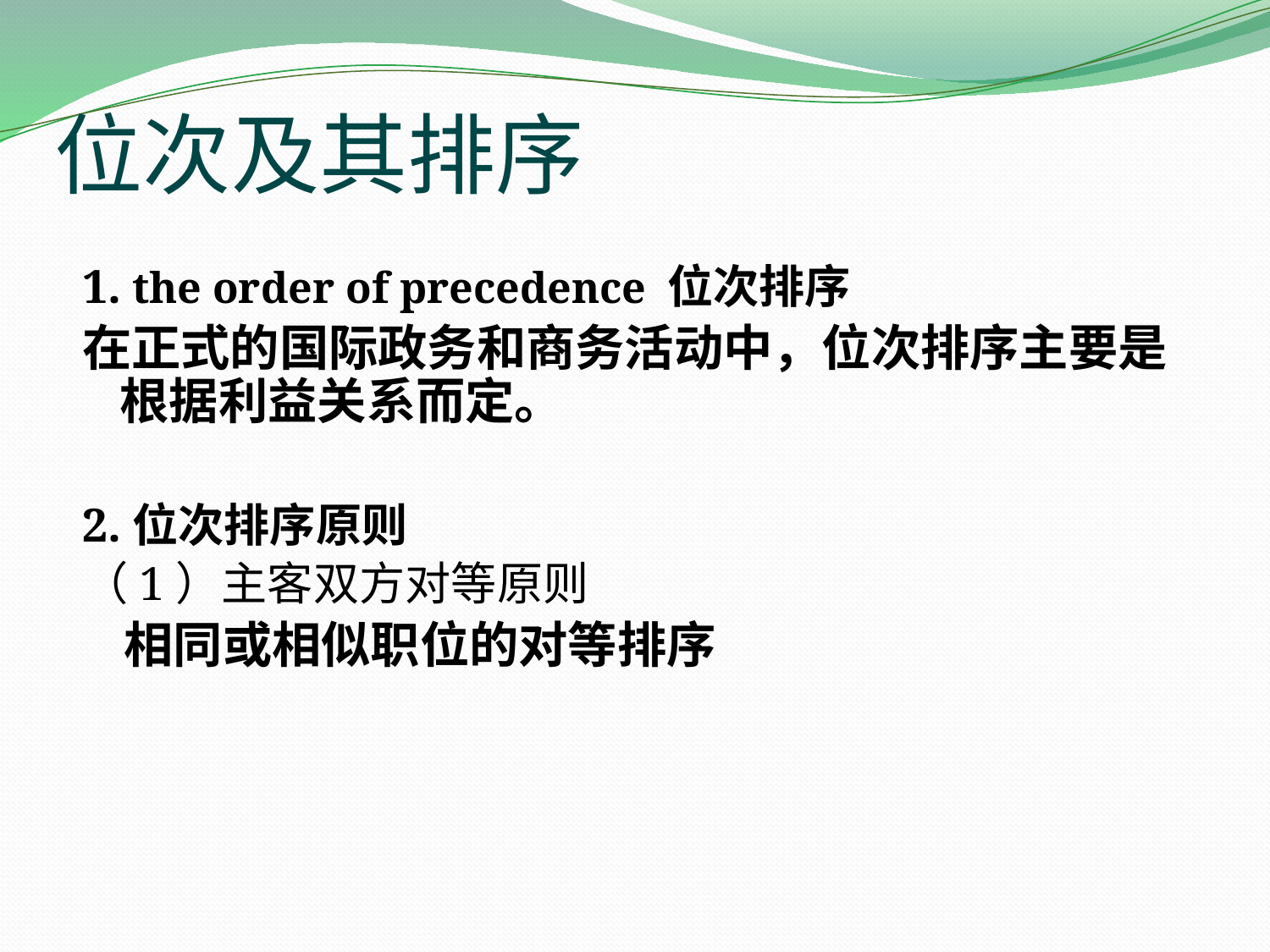

# 位次及其排序
1. the order of precedence 位次排序
在正式的国际政务和商务活动中，位次排序主要是根据利益关系而定。

2.位次排序原则
（1）主客双方对等原则
   相同或相似职位的对等排序